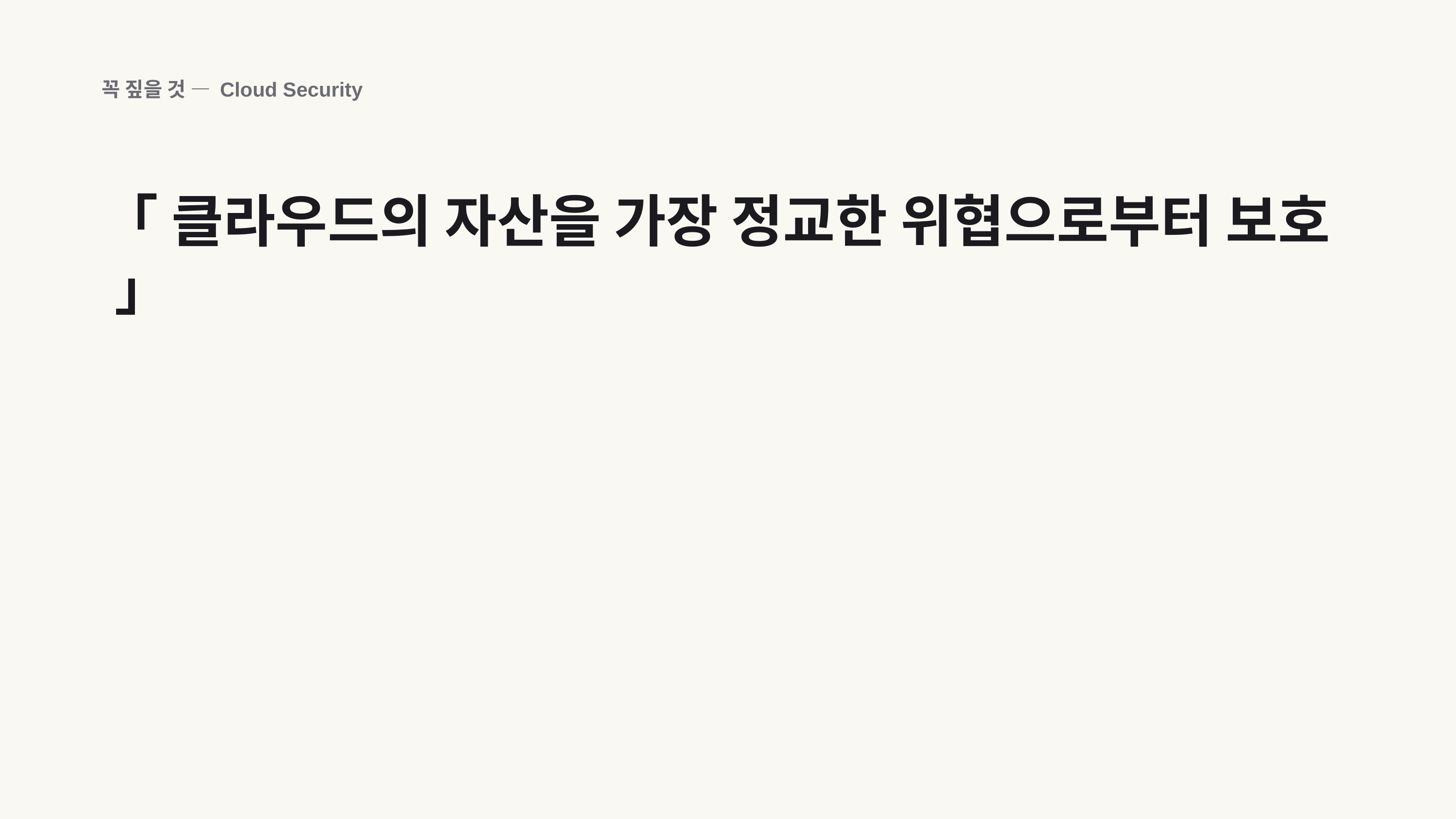

꼭 짚을 것 — Cloud Security
「 클라우드의 자산을 가장 정교한 위협으로부터 보호 」